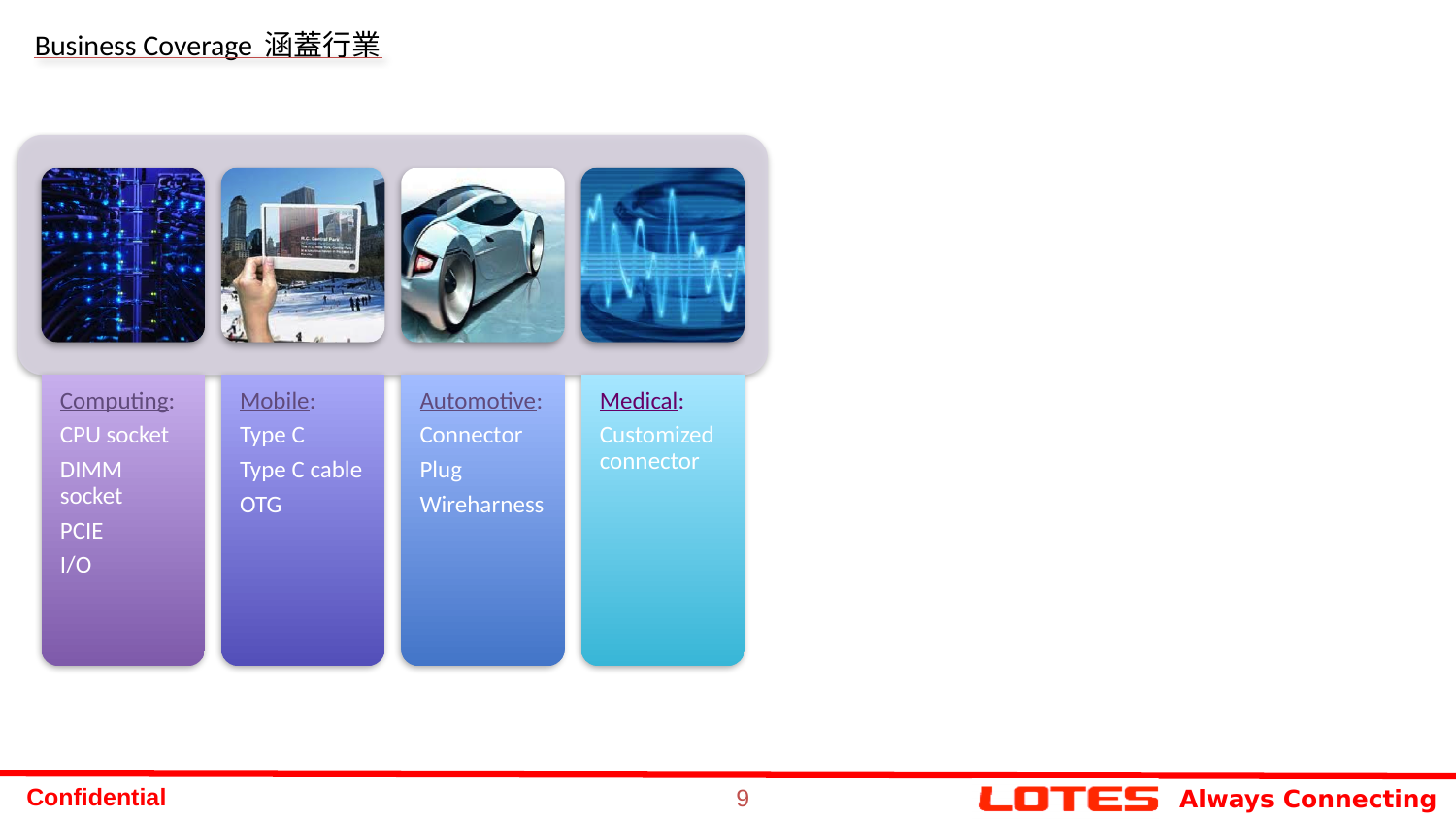

Business Coverage 涵蓋行業
Computing:
CPU socket
DIMM socket
PCIE
I/O
Mobile:
Type C
Type C cable
OTG
Automotive:
Connector
Plug
Wireharness
Medical:
Customized connector
9